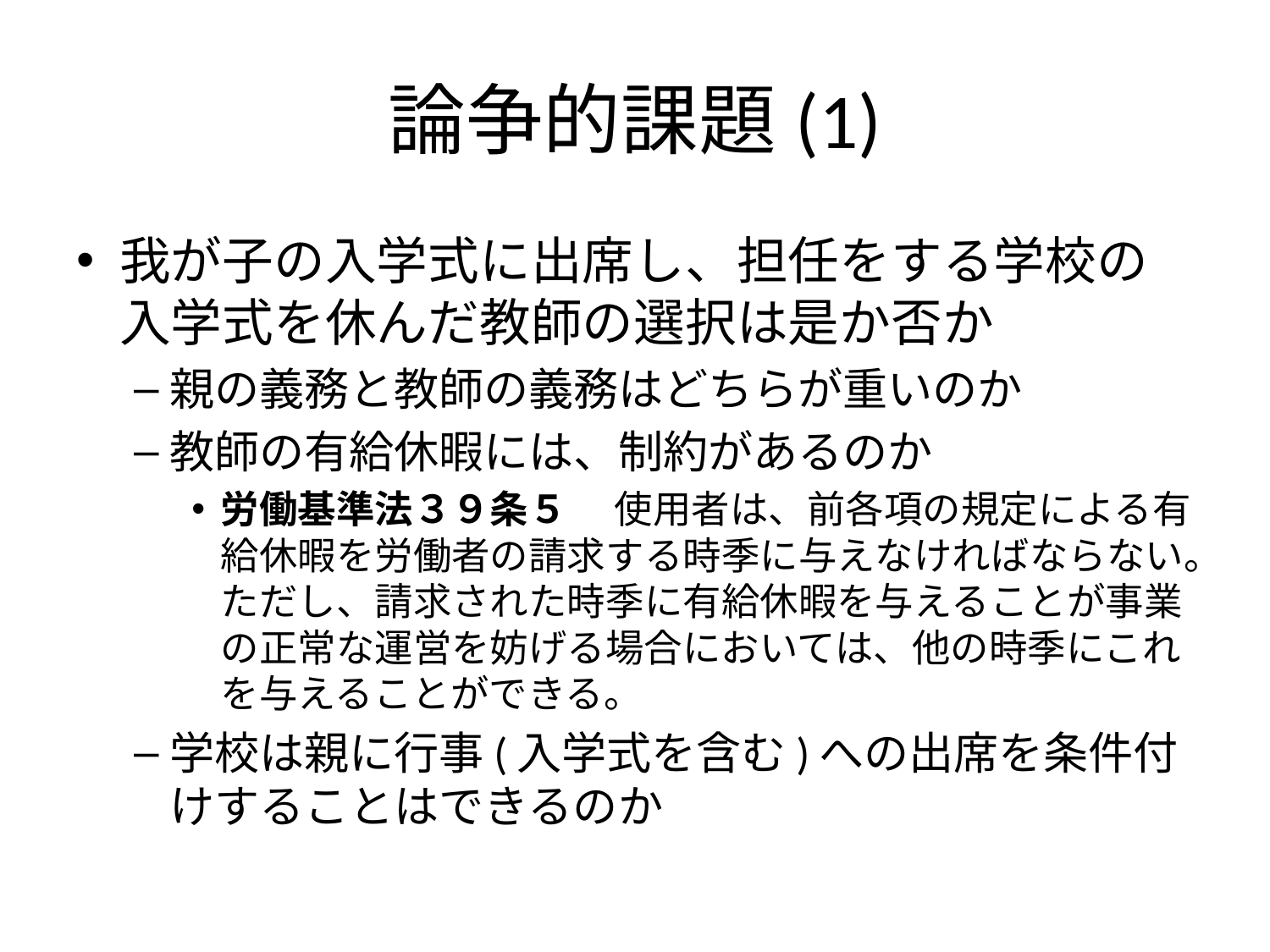

# 論争的課題(1)
我が子の入学式に出席し、担任をする学校の入学式を休んだ教師の選択は是か否か
親の義務と教師の義務はどちらが重いのか
教師の有給休暇には、制約があるのか
労働基準法３９条５ 　使用者は、前各項の規定による有給休暇を労働者の請求する時季に与えなければならない。ただし、請求された時季に有給休暇を与えることが事業の正常な運営を妨げる場合においては、他の時季にこれを与えることができる。
学校は親に行事(入学式を含む)への出席を条件付けすることはできるのか